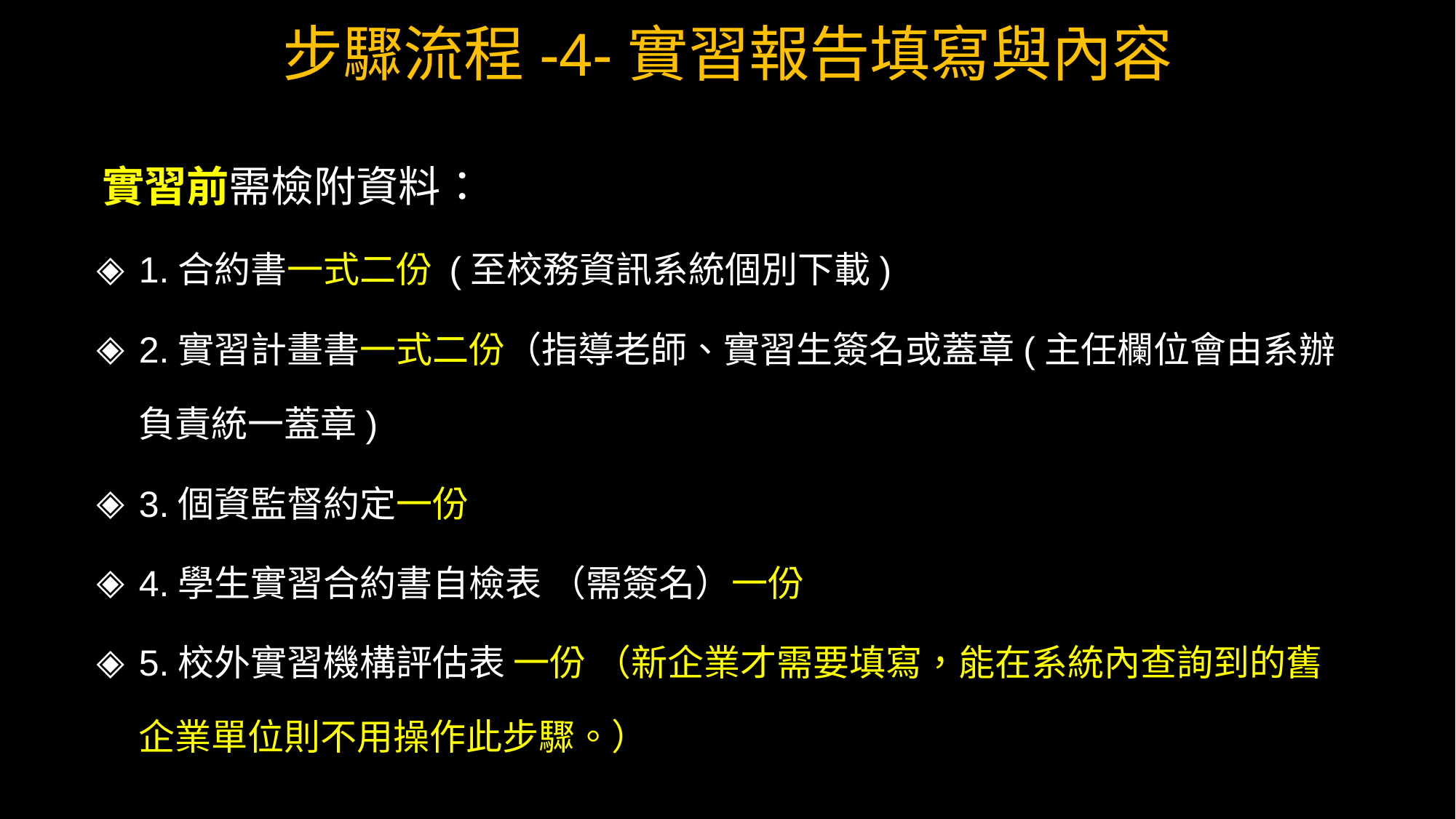

步驟流程-4-實習報告填寫與內容
實習前需檢附資料：
1.合約書一式二份 (至校務資訊系統個別下載)
2.實習計畫書一式二份（指導老師、實習生簽名或蓋章(主任欄位會由系辦負責統一蓋章)
3.個資監督約定一份
4.學生實習合約書自檢表 （需簽名）一份
5.校外實習機構評估表 一份 （新企業才需要填寫，能在系統內查詢到的舊企業單位則不用操作此步驟。）